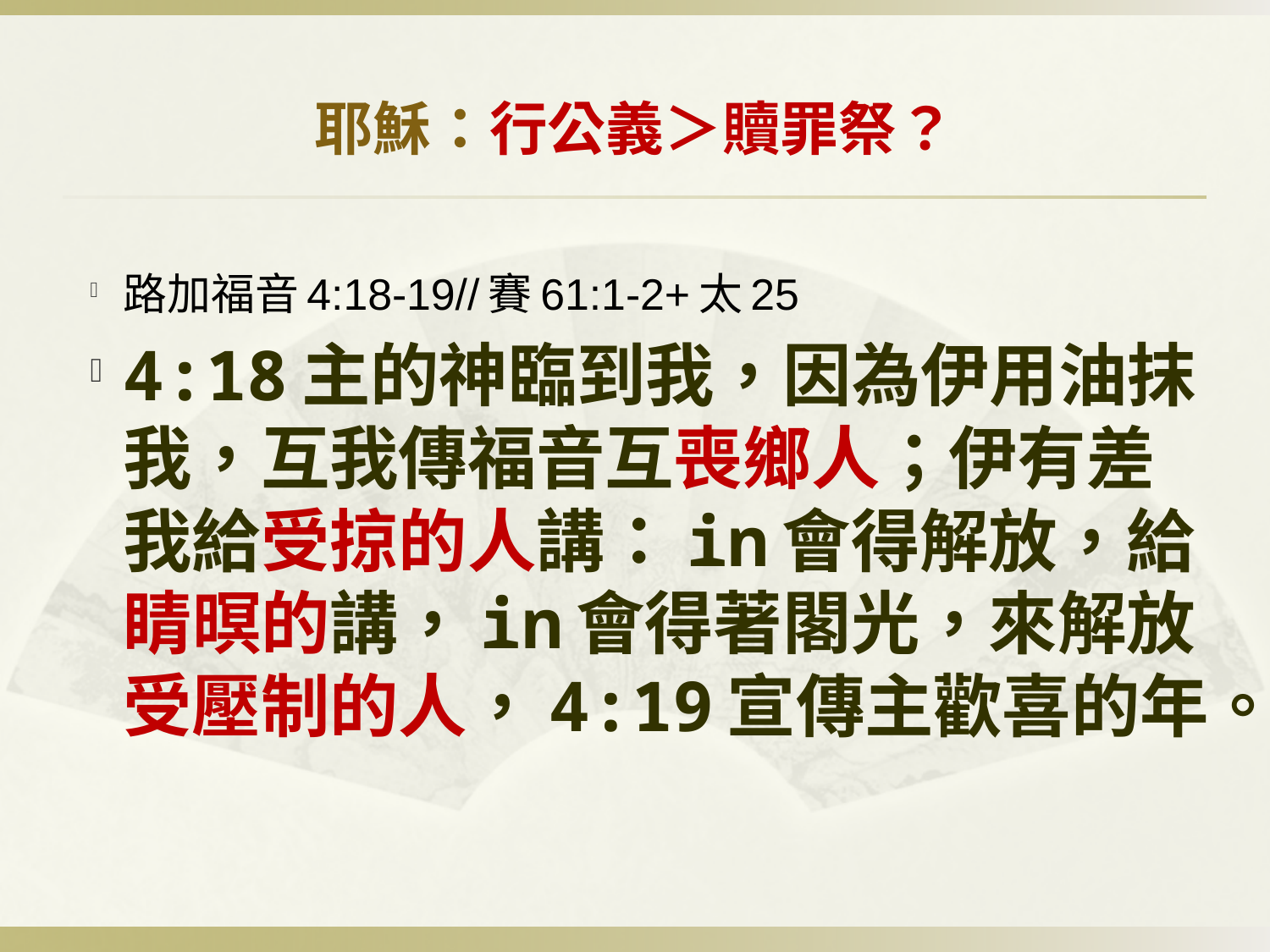

# 耶穌：行公義＞贖罪祭？
路加福音4:18-19//賽61:1-2+太25
4:18主的神臨到我，因為伊用油抹我，互我傳福音互喪鄉人；伊有差我給受掠的人講：in會得解放，給睛暝的講，in會得著閣光，來解放受壓制的人，4:19宣傳主歡喜的年。